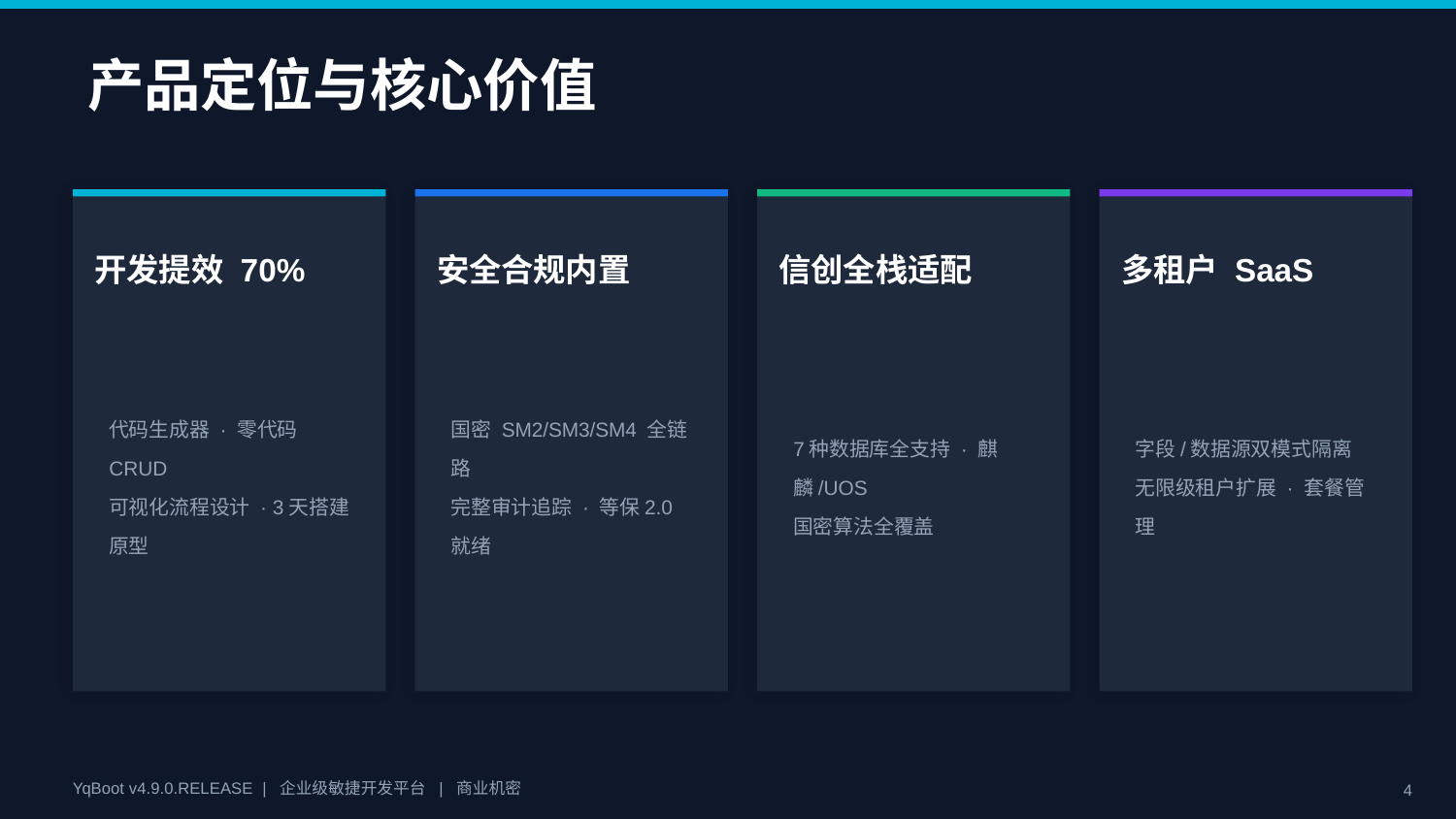

产品定位与核心价值

开发提效 70%
安全合规内置
信创全栈适配
多租户 SaaS
代码生成器 · 零代码 CRUD
可视化流程设计 · 3天搭建原型
国密 SM2/SM3/SM4 全链路
完整审计追踪 · 等保2.0就绪
7种数据库全支持 · 麒麟/UOS
国密算法全覆盖
字段/数据源双模式隔离
无限级租户扩展 · 套餐管理

YqBoot v4.9.0.RELEASE  |  企业级敏捷开发平台  |  商业机密
4